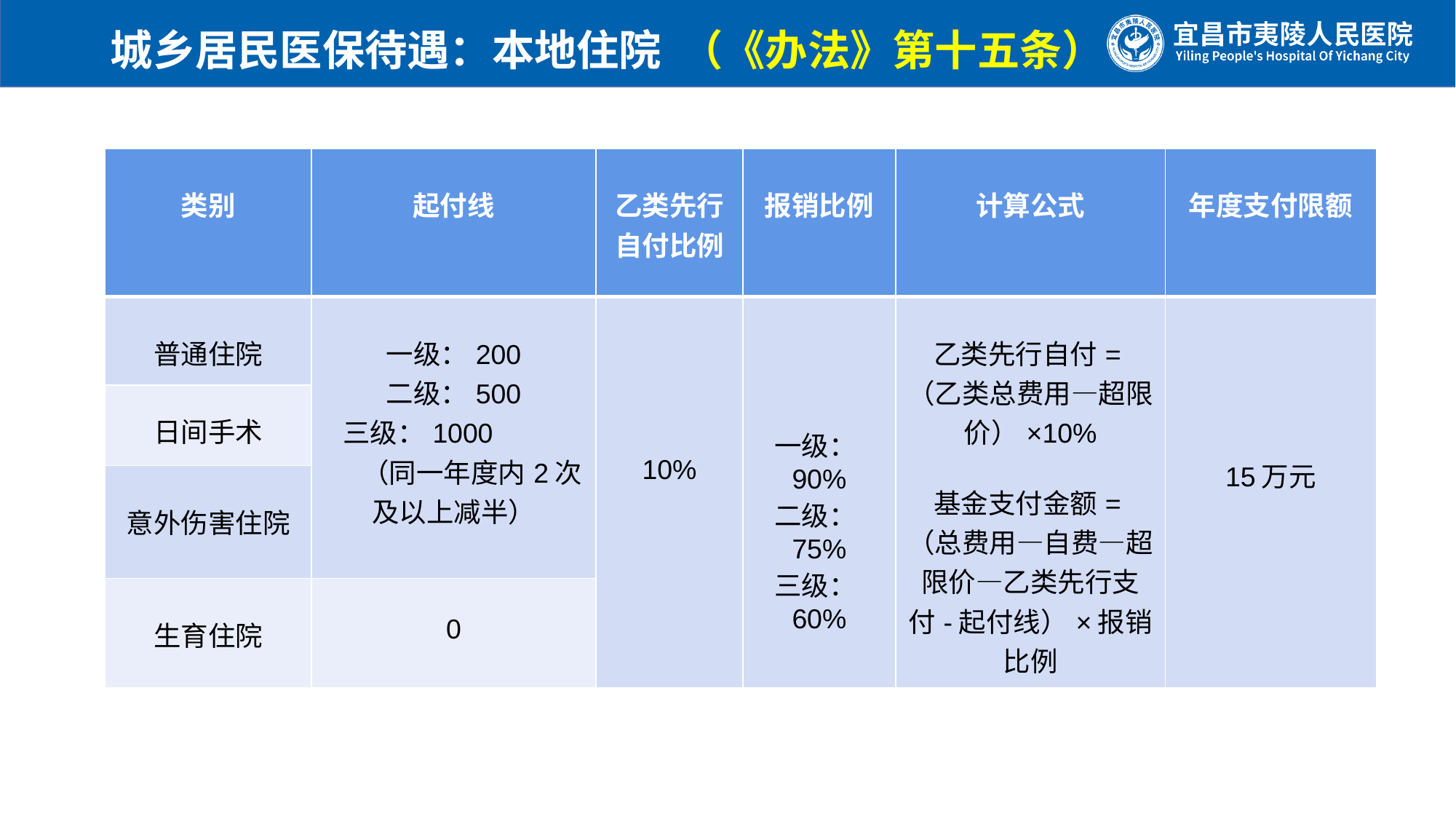

城乡居民医保待遇：本地住院  （《办法》第十五条）

| 类别 | 起付线 | 乙类先行自付比例 | 报销比例 | 计算公式 | 年度支付限额 |
| --- | --- | --- | --- | --- | --- |
| 普通住院 | 一级：200 二级：500 三级：1000 （同一年度内2次及以上减半） | 10% | 一级：90% 二级：75% 三级：60% | 乙类先行自付=（乙类总费用—超限价）×10% 基金支付金额=（总费用—自费—超限价—乙类先行支付-起付线）×报销比例 | 15万元 |
| 日间手术 |  |  |  |  |  |
| 意外伤害住院 |  |  |  |  |  |
| 生育住院 | 0 |  |  |  |  |